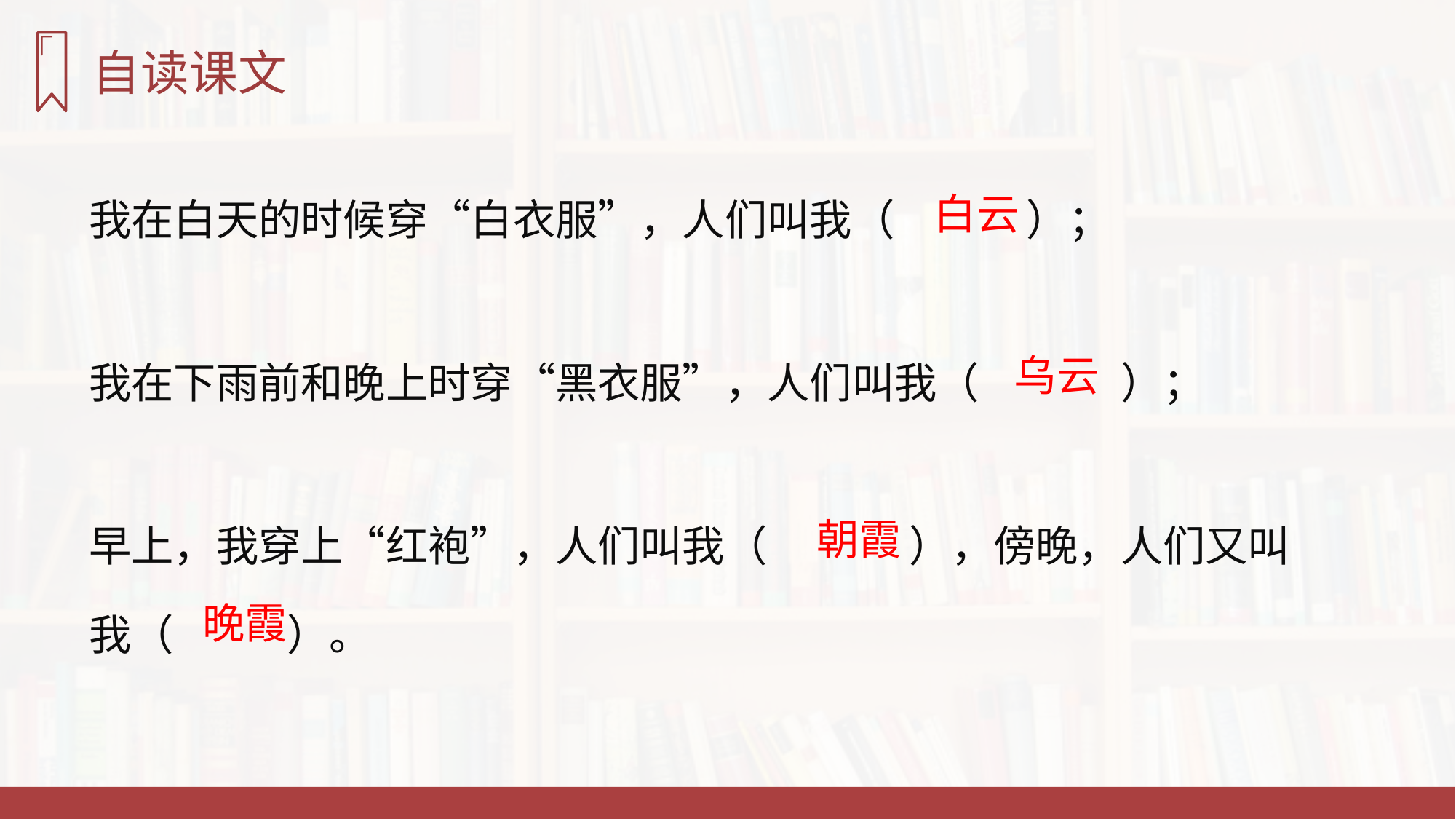

自读课文
    我在白天的时候穿“白衣服”，人们叫我（              ）；
白云
    我在下雨前和晚上时穿“黑衣服”，人们叫我（               ）；
乌云
    早上，我穿上“红袍”，人们叫我（               ），傍晚，人们又叫
    我（            ）。
朝霞
晚霞